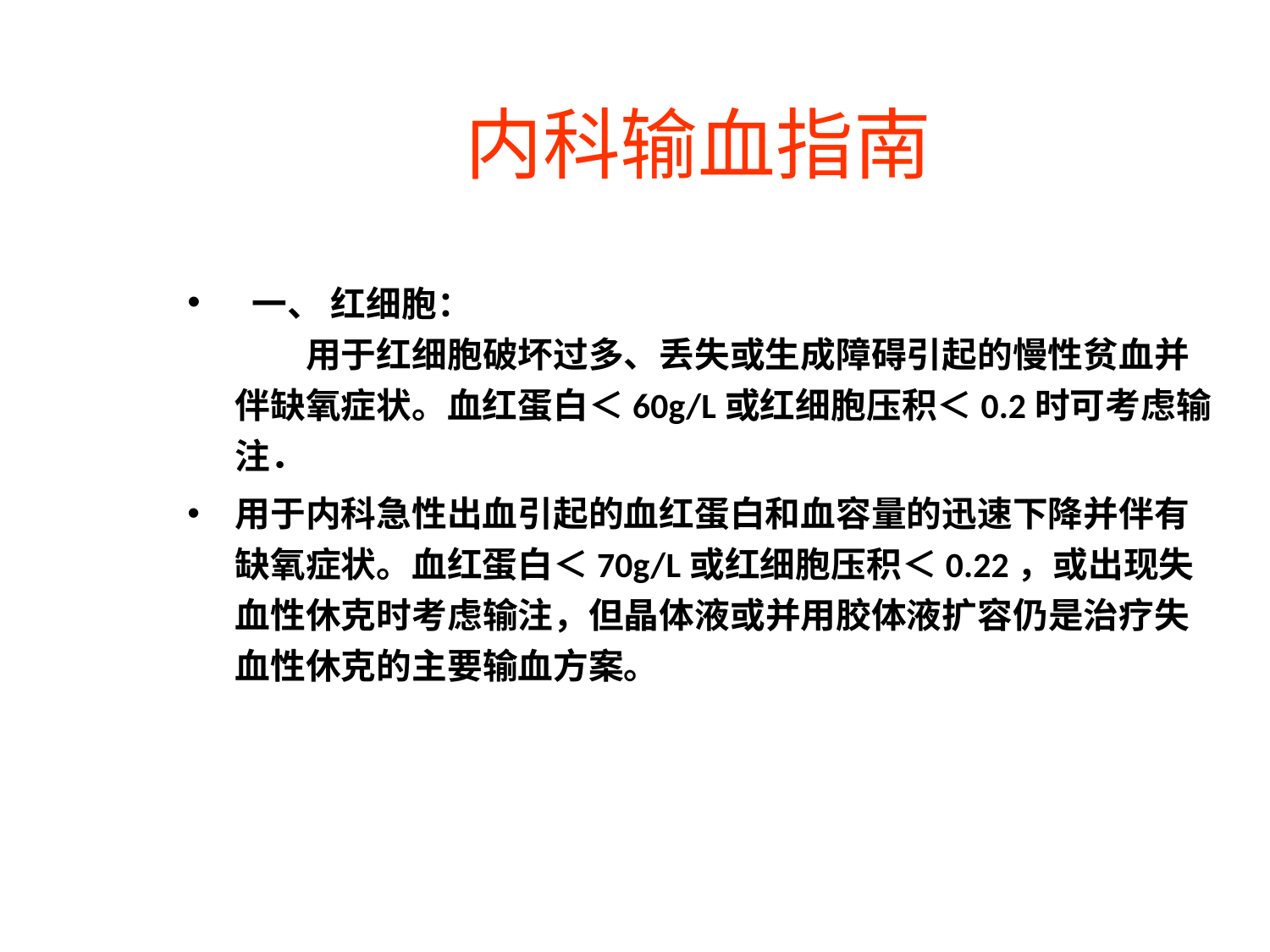

# 内科输血指南
 一、 红细胞：
　　用于红细胞破坏过多、丢失或生成障碍引起的慢性贫血并伴缺氧症状。血红蛋白＜60g/L或红细胞压积＜0.2时可考虑输注．
用于内科急性出血引起的血红蛋白和血容量的迅速下降并伴有缺氧症状。血红蛋白＜70g/L或红细胞压积＜0.22，或出现失血性休克时考虑输注，但晶体液或并用胶体液扩容仍是治疗失血性休克的主要输血方案。